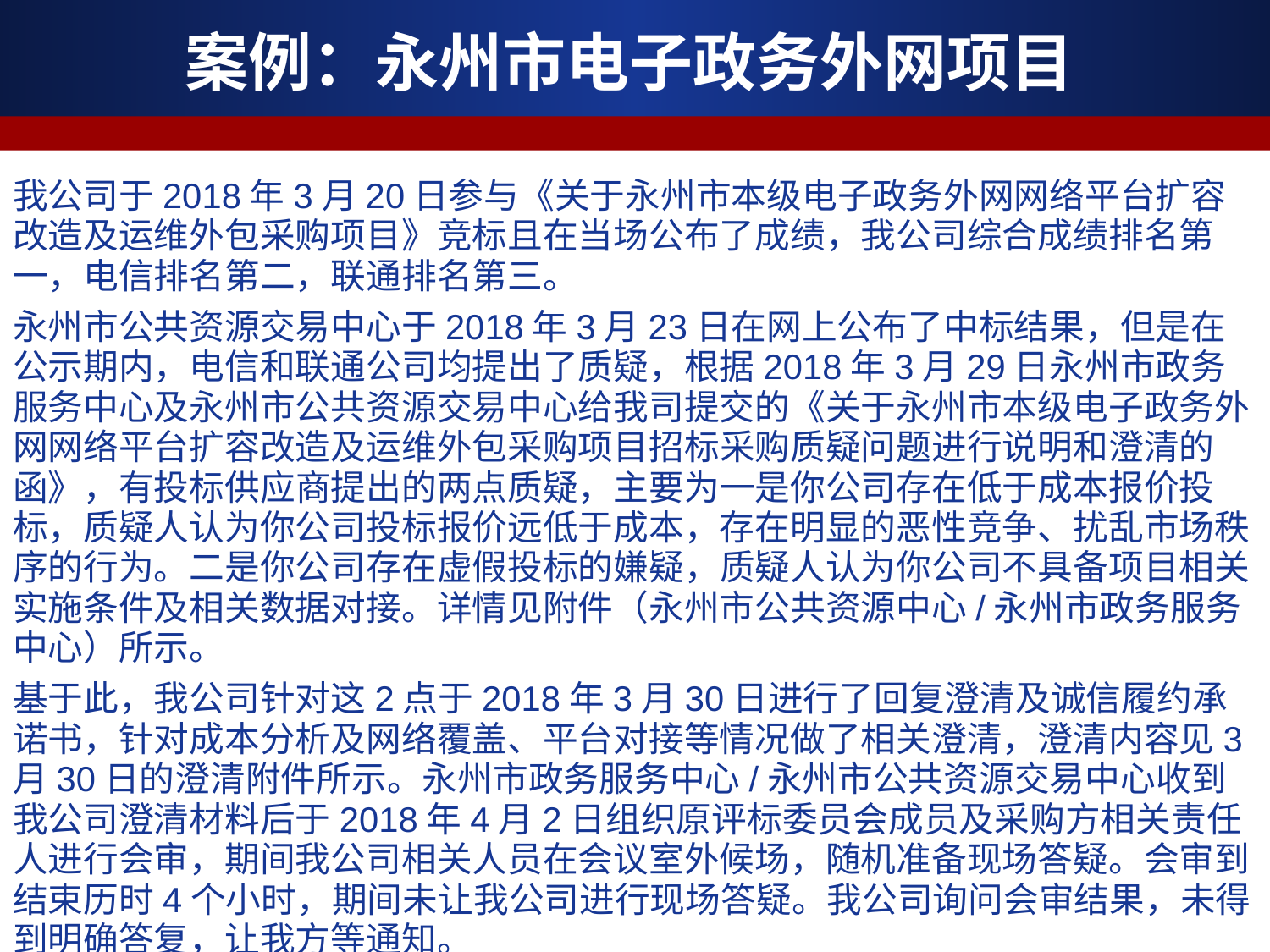

案例：永州市电子政务外网项目
我公司于2018年3月20日参与《关于永州市本级电子政务外网网络平台扩容改造及运维外包采购项目》竞标且在当场公布了成绩，我公司综合成绩排名第一，电信排名第二，联通排名第三。
永州市公共资源交易中心于2018年3月23日在网上公布了中标结果，但是在公示期内，电信和联通公司均提出了质疑，根据2018年3月29日永州市政务服务中心及永州市公共资源交易中心给我司提交的《关于永州市本级电子政务外网网络平台扩容改造及运维外包采购项目招标采购质疑问题进行说明和澄清的函》，有投标供应商提出的两点质疑，主要为一是你公司存在低于成本报价投标，质疑人认为你公司投标报价远低于成本，存在明显的恶性竞争、扰乱市场秩序的行为。二是你公司存在虚假投标的嫌疑，质疑人认为你公司不具备项目相关实施条件及相关数据对接。详情见附件（永州市公共资源中心/永州市政务服务中心）所示。
基于此，我公司针对这2点于2018年3月30日进行了回复澄清及诚信履约承诺书，针对成本分析及网络覆盖、平台对接等情况做了相关澄清，澄清内容见3月30日的澄清附件所示。永州市政务服务中心/永州市公共资源交易中心收到我公司澄清材料后于2018年4月2日组织原评标委员会成员及采购方相关责任人进行会审，期间我公司相关人员在会议室外候场，随机准备现场答疑。会审到结束历时4个小时，期间未让我公司进行现场答疑。我公司询问会审结果，未得到明确答复，让我方等通知。